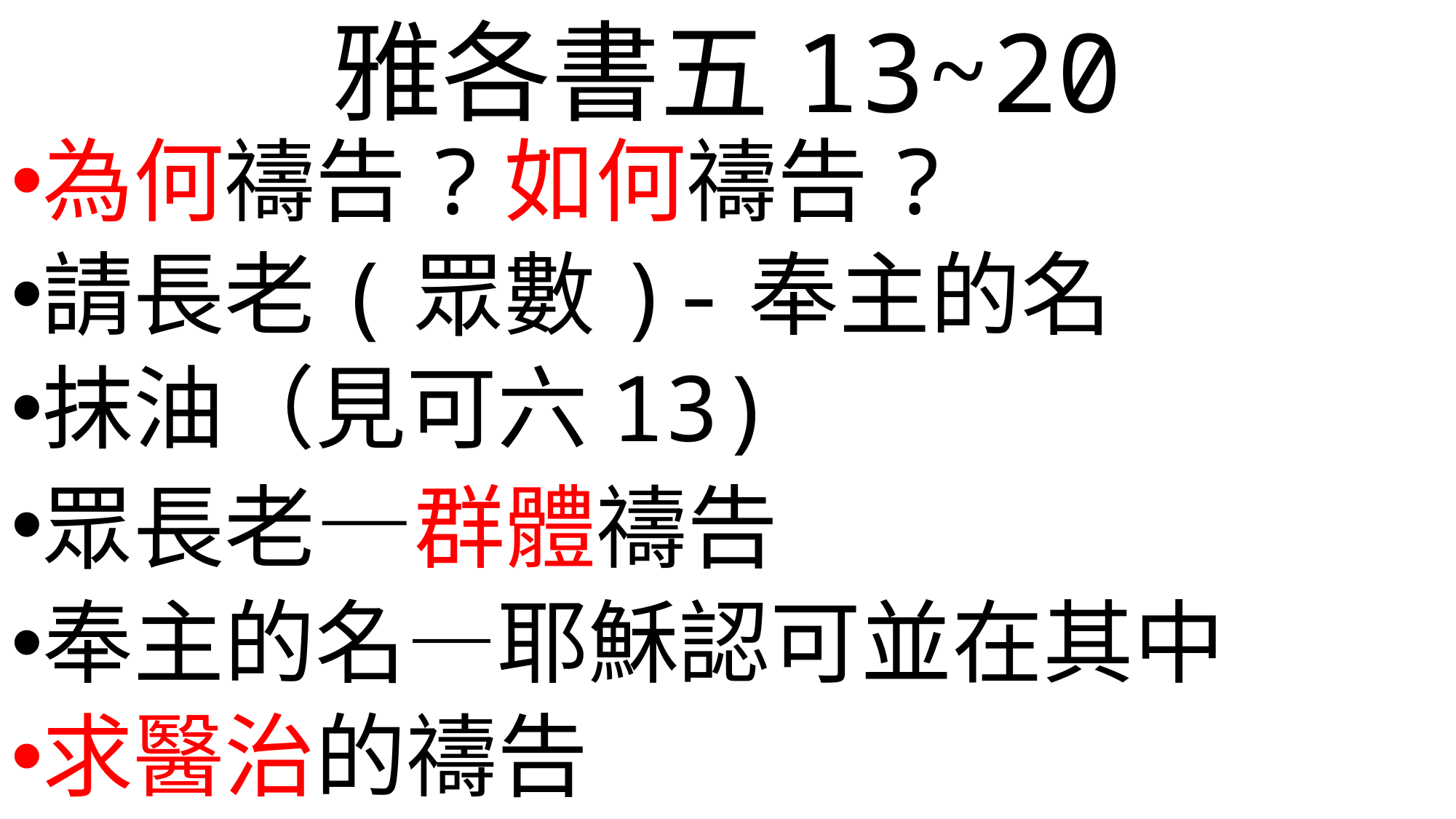

# 雅各書五13~20
為何禱告?如何禱告?
請長老(眾數)-奉主的名
抹油（見可六13)
眾長老—群體禱告
奉主的名—耶穌認可並在其中
求醫治的禱告